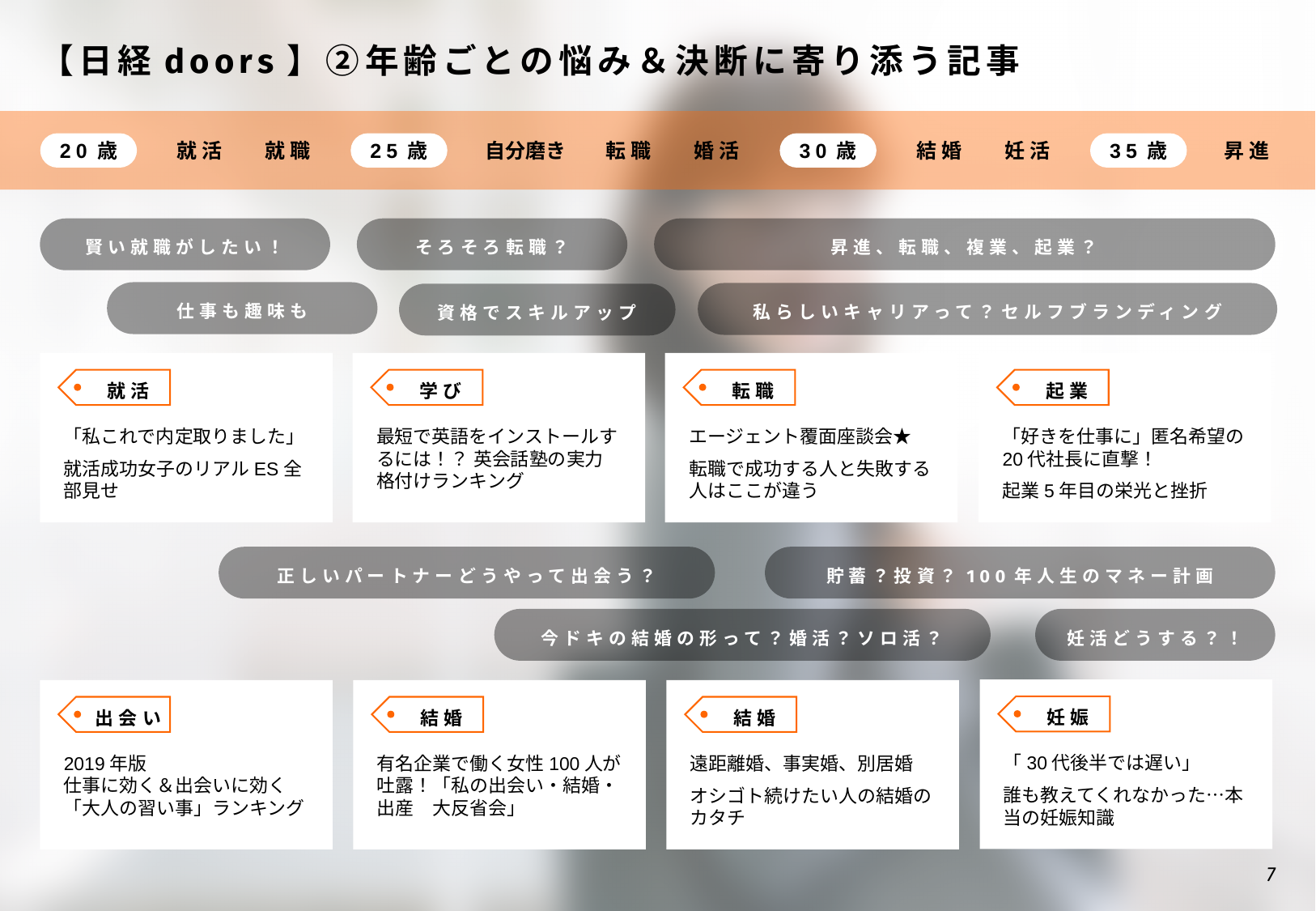

# 【日経doors】②年齢ごとの悩み＆決断に寄り添う記事

20歳
25歳
30歳
35歳
就活
就職
自分磨き
転職
婚活
結婚
妊活
昇進
賢い就職がしたい！
そろそろ転職？
昇進、転職、複業、起業？
仕事も趣味も
私らしいキャリアって？セルフブランディング
資格でスキルアップ
「好きを仕事に」匿名希望の20代社長に直撃！
起業5年目の栄光と挫折
起業

「私これで内定取りました」
就活成功女子のリアルES全部見せ
就活

最短で英語をインストールするには！？ 英会話塾の実力格付けランキング
学び

エージェント覆面座談会★
転職で成功する人と失敗する人はここが違う
転職

正しいパートナーどうやって出会う？
貯蓄？投資？100年人生のマネー計画
今ドキの結婚の形って？婚活？ソロ活？
妊活どうする？！
「30代後半では遅い」
誰も教えてくれなかった…本当の妊娠知識
妊娠

遠距離婚、事実婚、別居婚
オシゴト続けたい人の結婚のカタチ
結婚

有名企業で働く女性100人が吐露！「私の出会い・結婚・出産　大反省会」
結婚

2019年版
仕事に効く＆出会いに効く
「大人の習い事」ランキング
出会い

7